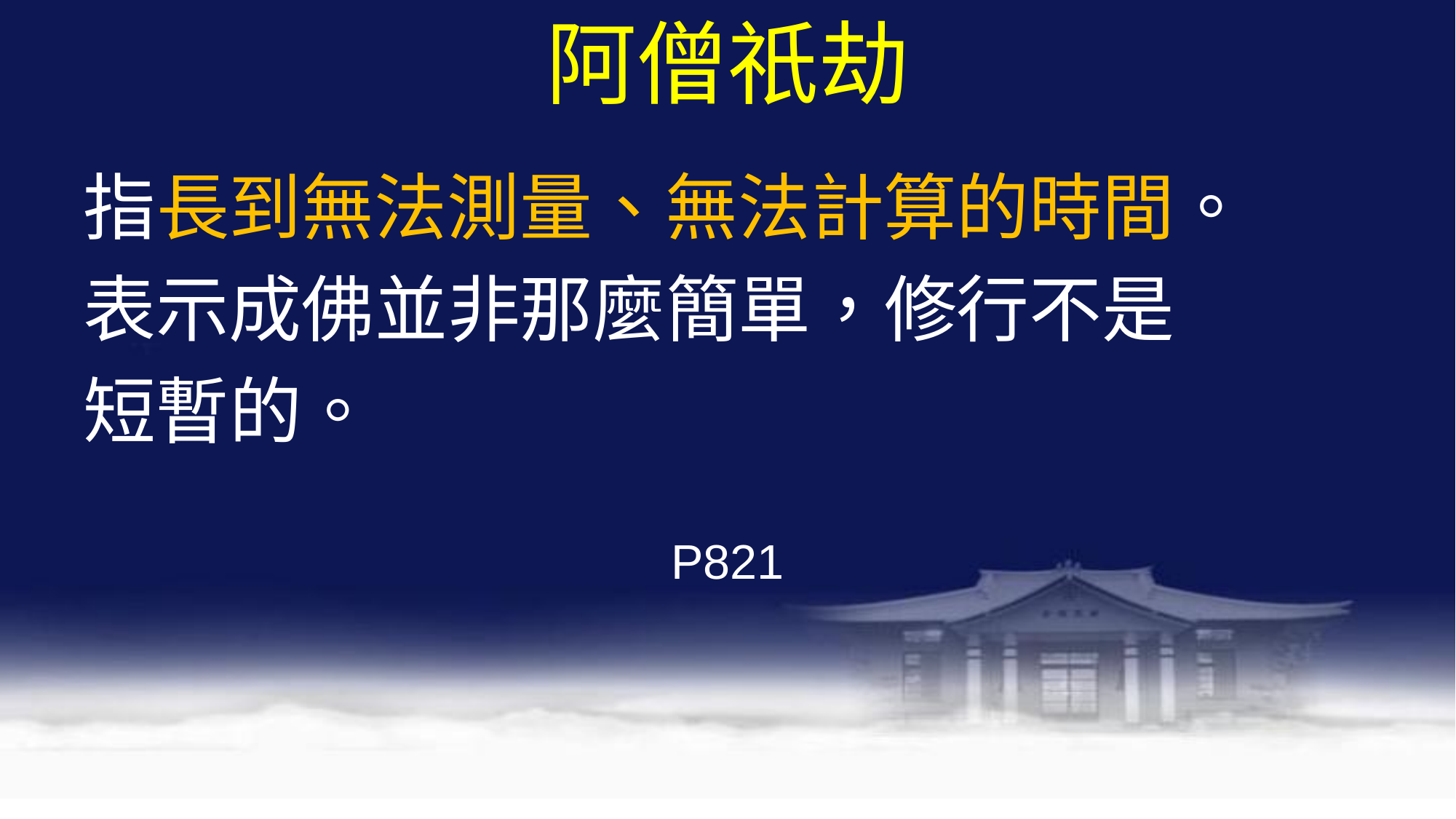

# 阿僧祇劫
指長到無法測量、無法計算的時間。
表示成佛並非那麼簡單，修行不是
短暫的。

P821